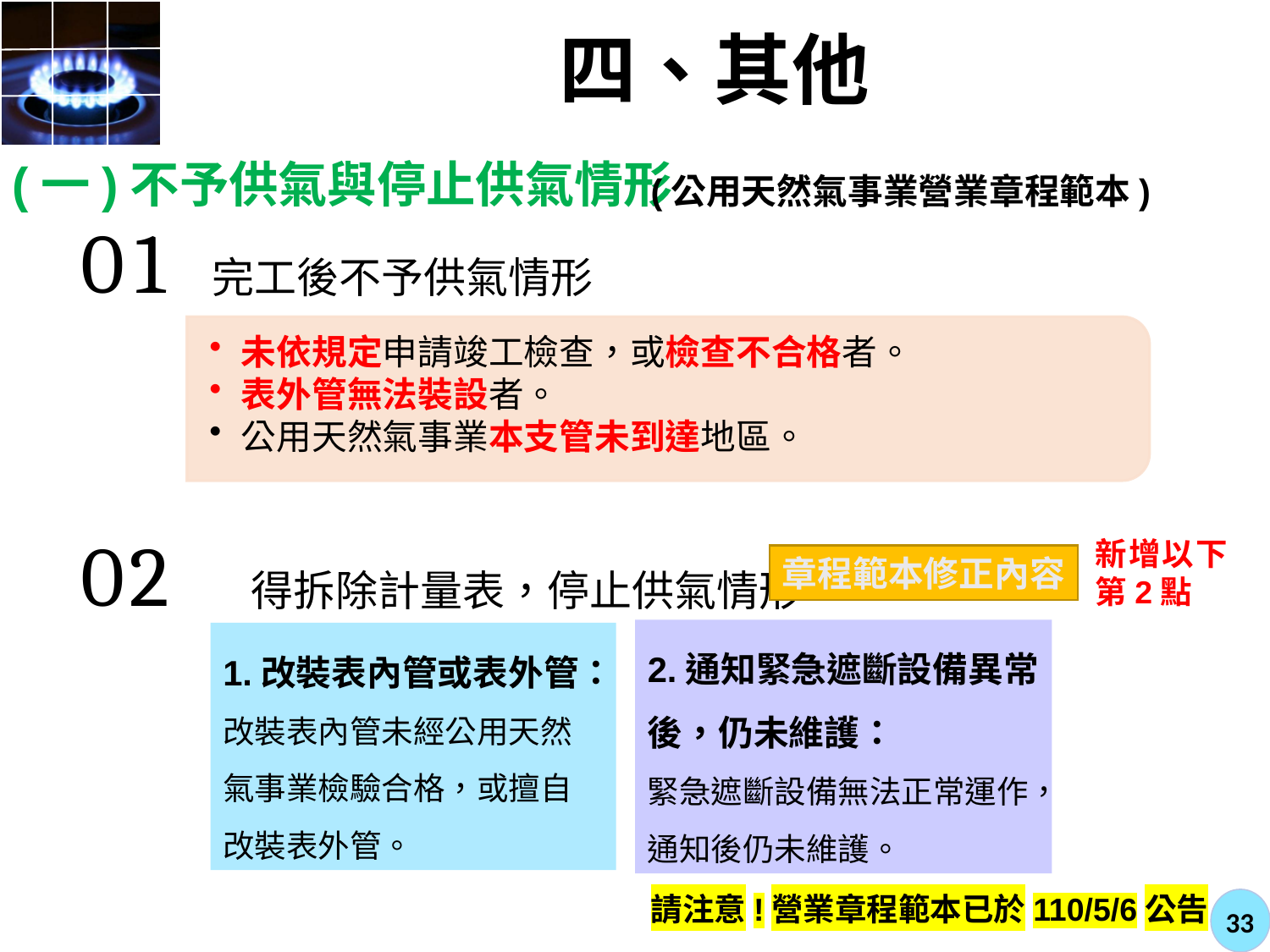

# 四、其他
(一)不予供氣與停止供氣情形
(公用天然氣事業營業章程範本)
01 完工後不予供氣情形

02 得拆除計量表，停止供氣情形

未依規定申請竣工檢查，或檢查不合格者。
表外管無法裝設者。
公用天然氣事業本支管未到達地區。
新增以下第2點
章程範本修正內容
2.通知緊急遮斷設備異常後，仍未維護：
緊急遮斷設備無法正常運作，通知後仍未維護。
1.改裝表內管或表外管：
改裝表內管未經公用天然氣事業檢驗合格，或擅自改裝表外管。
請注意!營業章程範本已於110/5/6公告
33